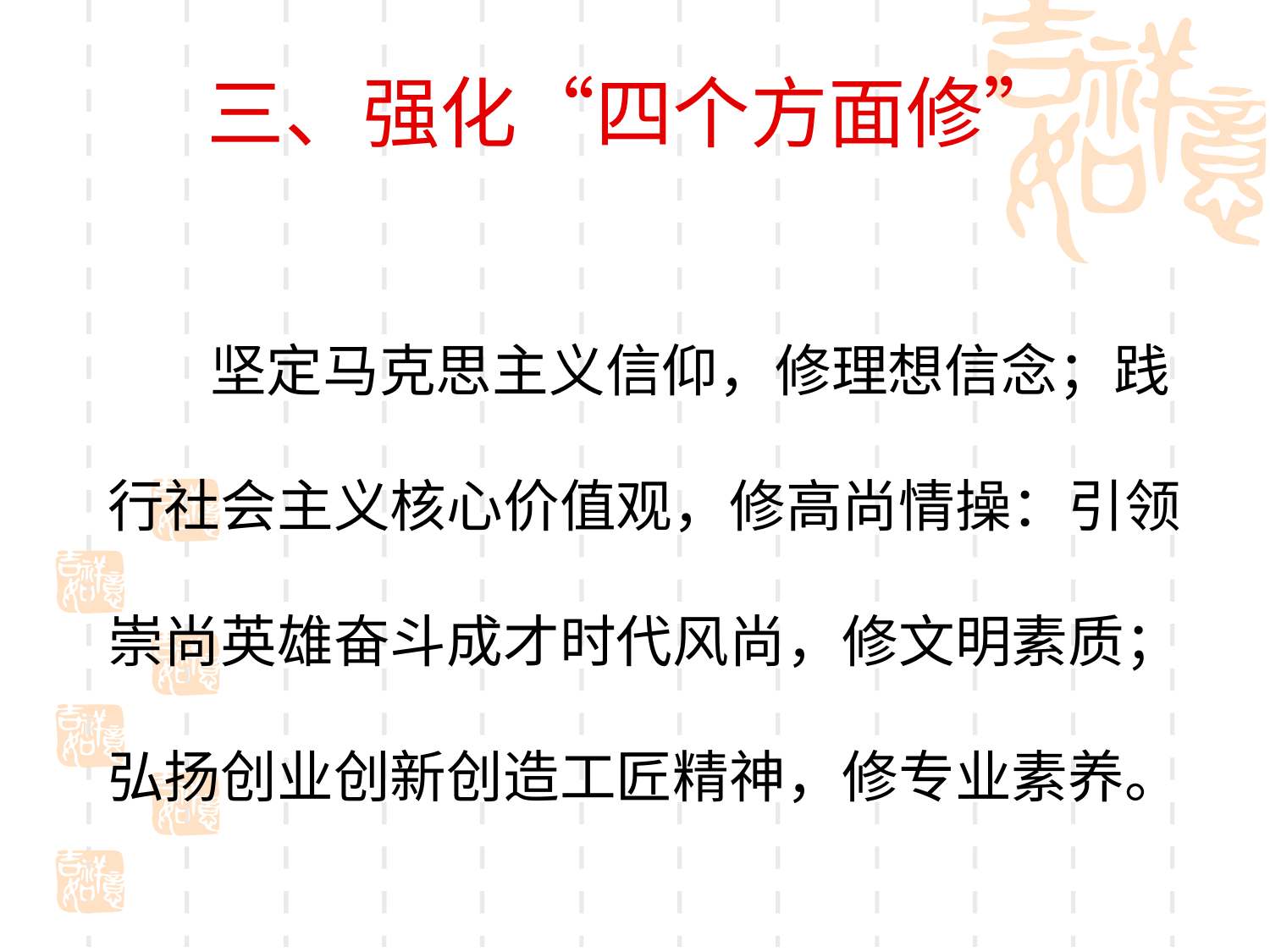

# 三、强化“四个方面修”
       坚定马克思主义信仰，修理想信念；践行社会主义核心价值观，修高尚情操：引领崇尚英雄奋斗成才时代风尚，修文明素质；弘扬创业创新创造工匠精神，修专业素养。